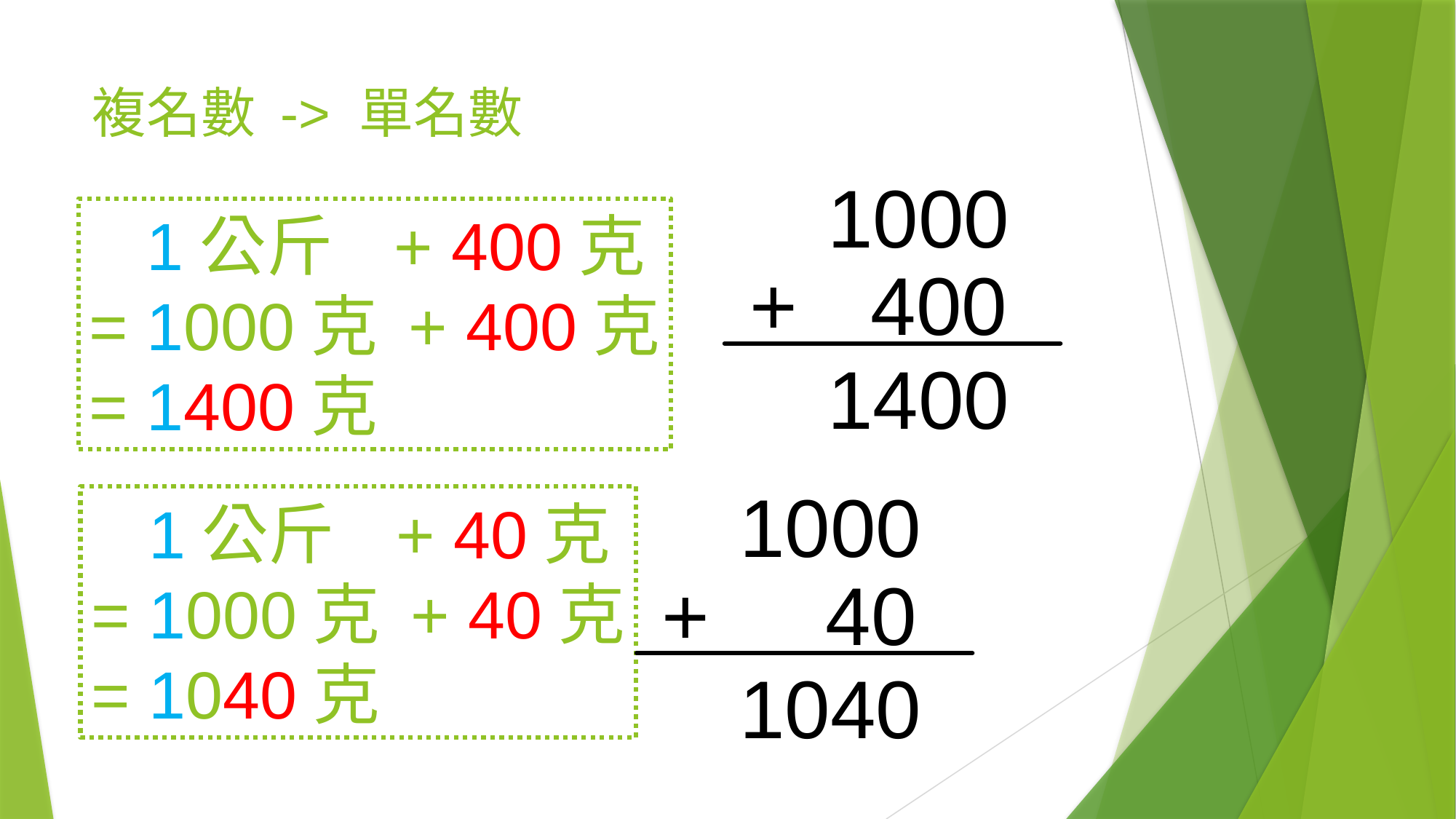

# 複名數 -> 單名數
1000
+
400
= 1公斤   + 400克
= 1000克 + 400克
= 1400克
1400
1000
+
40
= 1公斤   + 40克
= 1000克 + 40克
= 1040克
1040